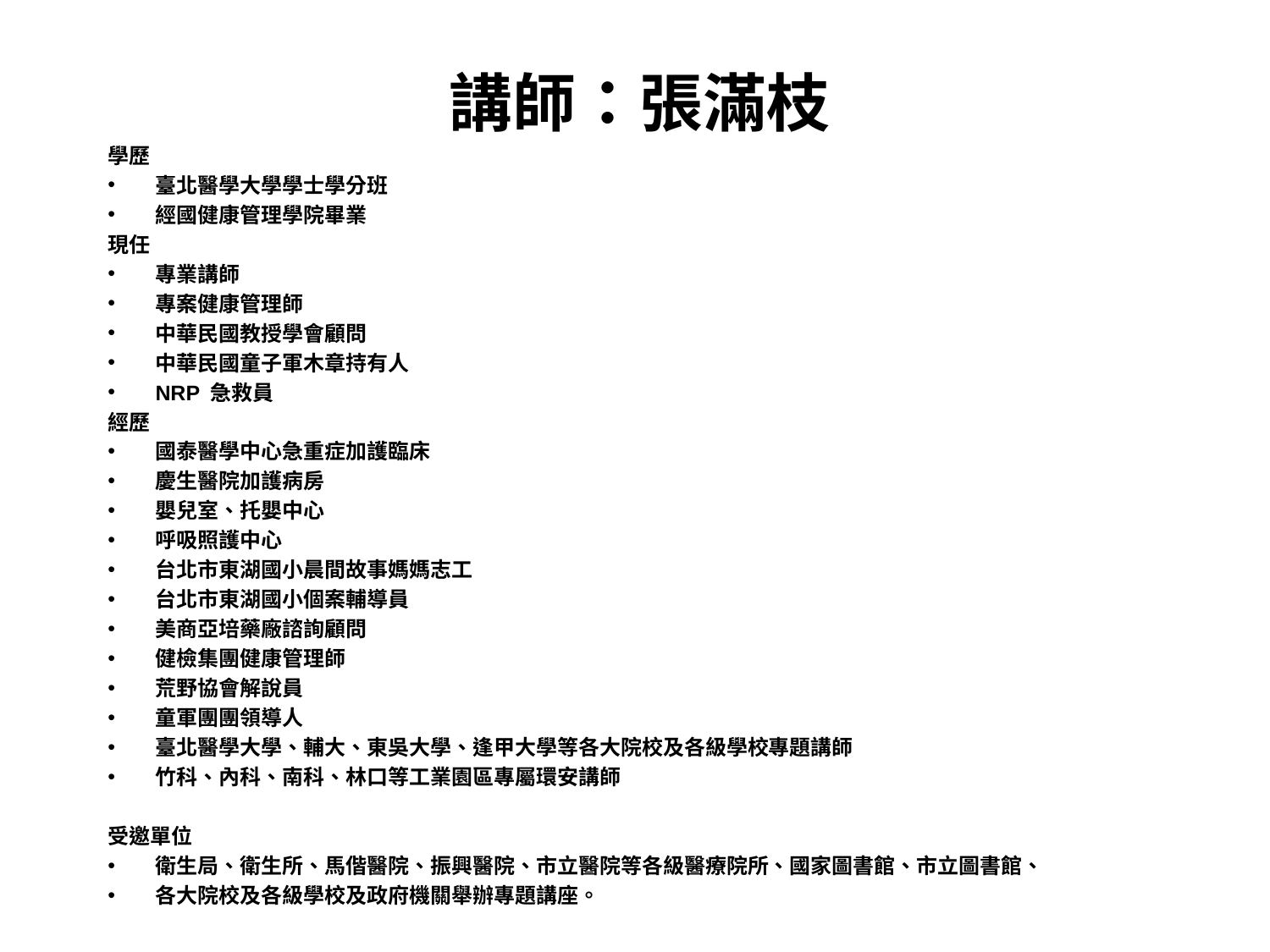

# 講師：張滿枝
學歷
臺北醫學大學學士學分班
經國健康管理學院畢業
現任
專業講師
專案健康管理師
中華民國教授學會顧問
中華民國童子軍木章持有人
NRP 急救員
經歷
國泰醫學中心急重症加護臨床
慶生醫院加護病房
嬰兒室、托嬰中心
呼吸照護中心
台北市東湖國小晨間故事媽媽志工
台北市東湖國小個案輔導員
美商亞培藥廠諮詢顧問
健檢集團健康管理師
荒野協會解說員
童軍團團領導人
臺北醫學大學、輔大、東吳大學、逢甲大學等各大院校及各級學校專題講師
竹科、內科、南科、林口等工業園區專屬環安講師

受邀單位
衛生局、衛生所、馬偕醫院、振興醫院、市立醫院等各級醫療院所、國家圖書館、市立圖書館、
各大院校及各級學校及政府機關舉辦專題講座。